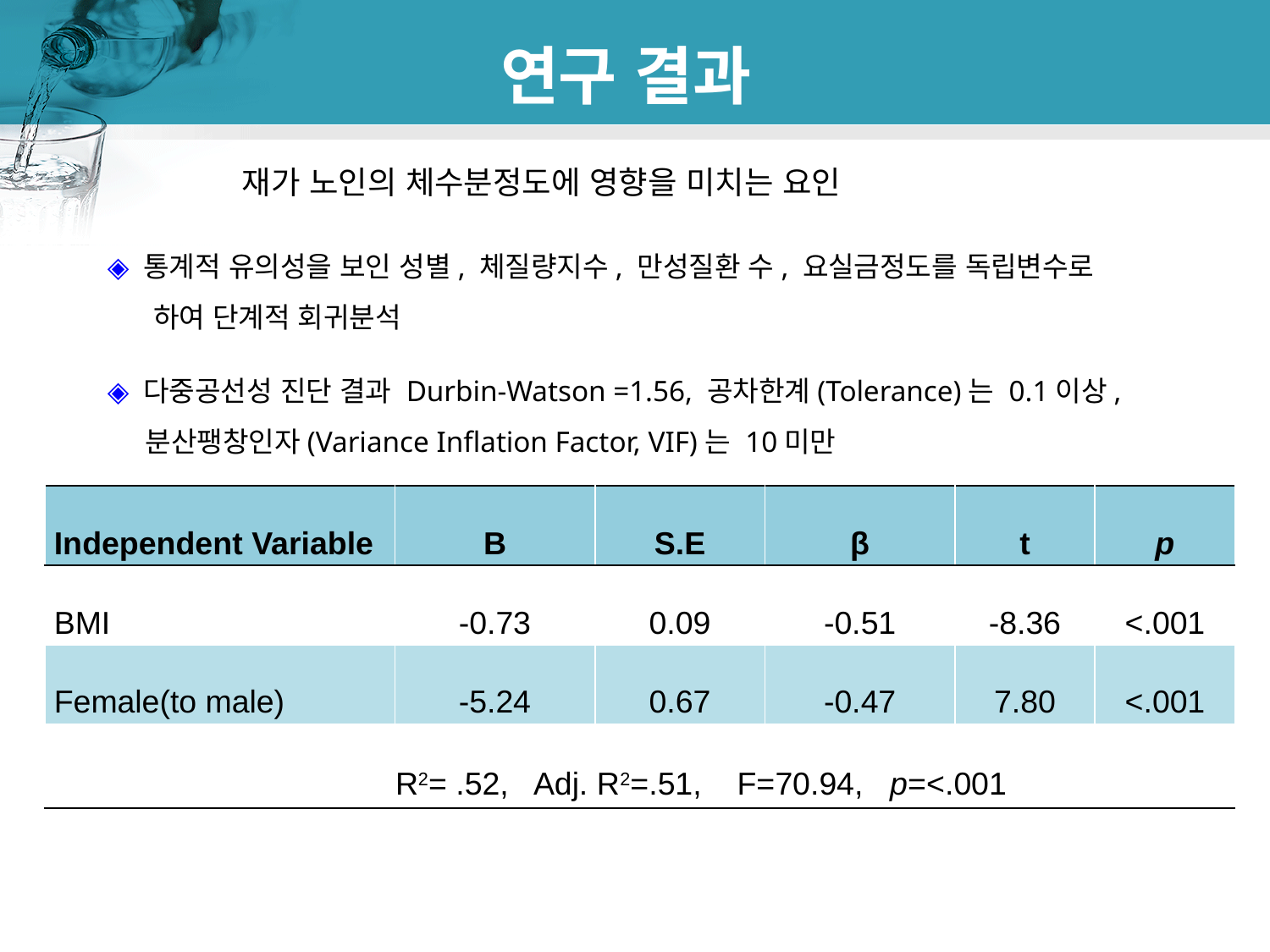

# 연구 결과
재가 노인의 체수분정도에 영향을 미치는 요인
◈ 통계적 유의성을 보인 성별, 체질량지수, 만성질환 수, 요실금정도를 독립변수로
     하여 단계적 회귀분석

◈ 다중공선성 진단 결과 Durbin-Watson =1.56, 공차한계(Tolerance)는 0.1이상,
    분산팽창인자(Variance Inflation Factor, VIF)는 10미만

| Independent Variable | B | S.E | β | t | p |
| --- | --- | --- | --- | --- | --- |
| BMI | -0.73 | 0.09 | -0.51 | -8.36 | <.001 |
| Female(to male) | -5.24 | 0.67 | -0.47 | 7.80 | <.001 |
| R2= .52, Adj. R2=.51, F=70.94, p=<.001 |  |  |  |  |  |